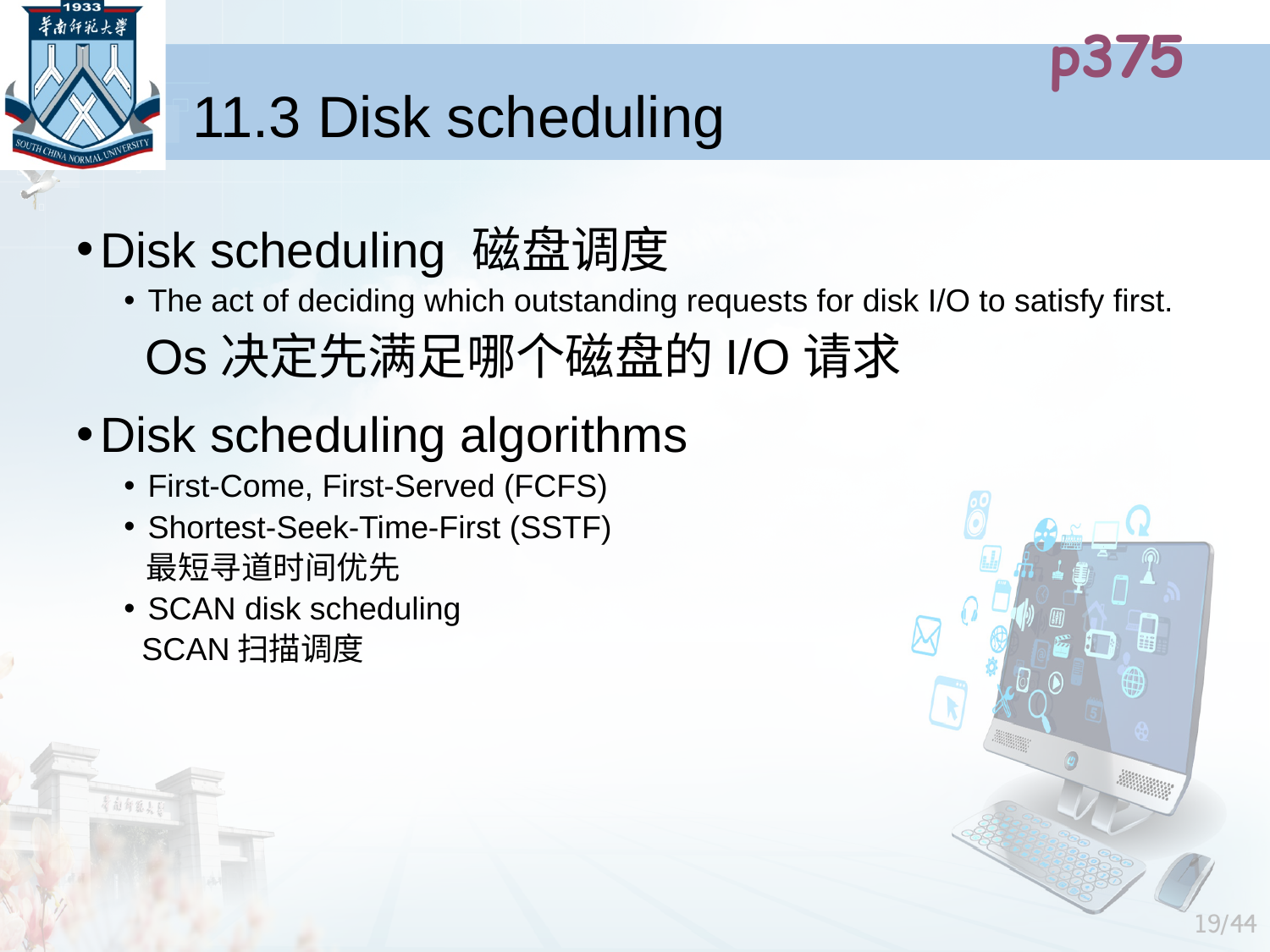

p375
# 11.3 Disk scheduling
Disk scheduling 磁盘调度
The act of deciding which outstanding requests for disk I/O to satisfy first.
     Os决定先满足哪个磁盘的I/O请求
Disk scheduling algorithms
First-Come, First-Served (FCFS)
Shortest-Seek-Time-First (SSTF)
  最短寻道时间优先
SCAN disk scheduling
  SCAN扫描调度
19/44